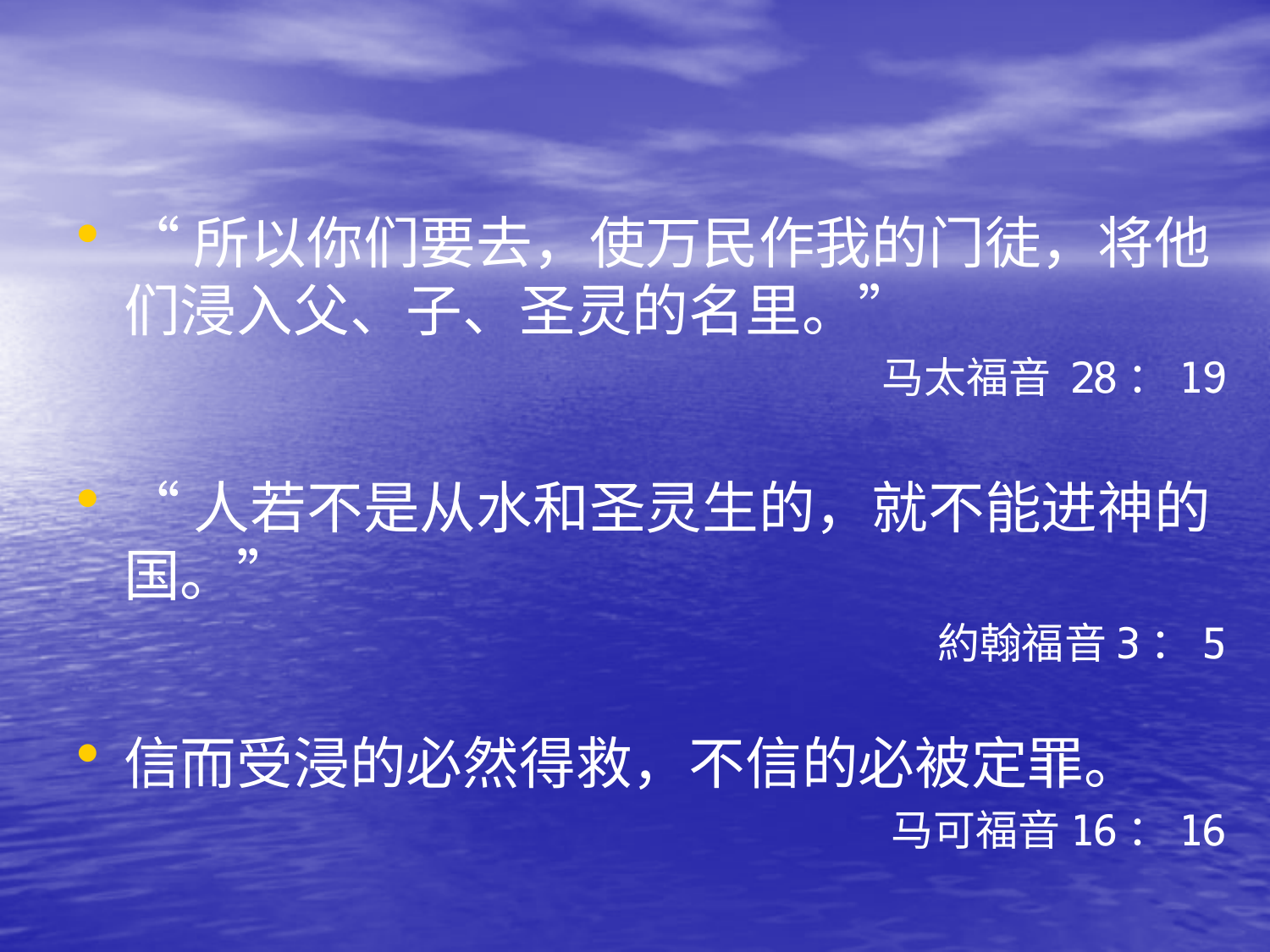

“所以你们要去，使万民作我的门徒，将他们浸入父、子、圣灵的名里。”
马太福音 28：19

“人若不是从水和圣灵生的，就不能进神的国。”
約翰福音3：5

信而受浸的必然得救，不信的必被定罪。
马可福音16：16